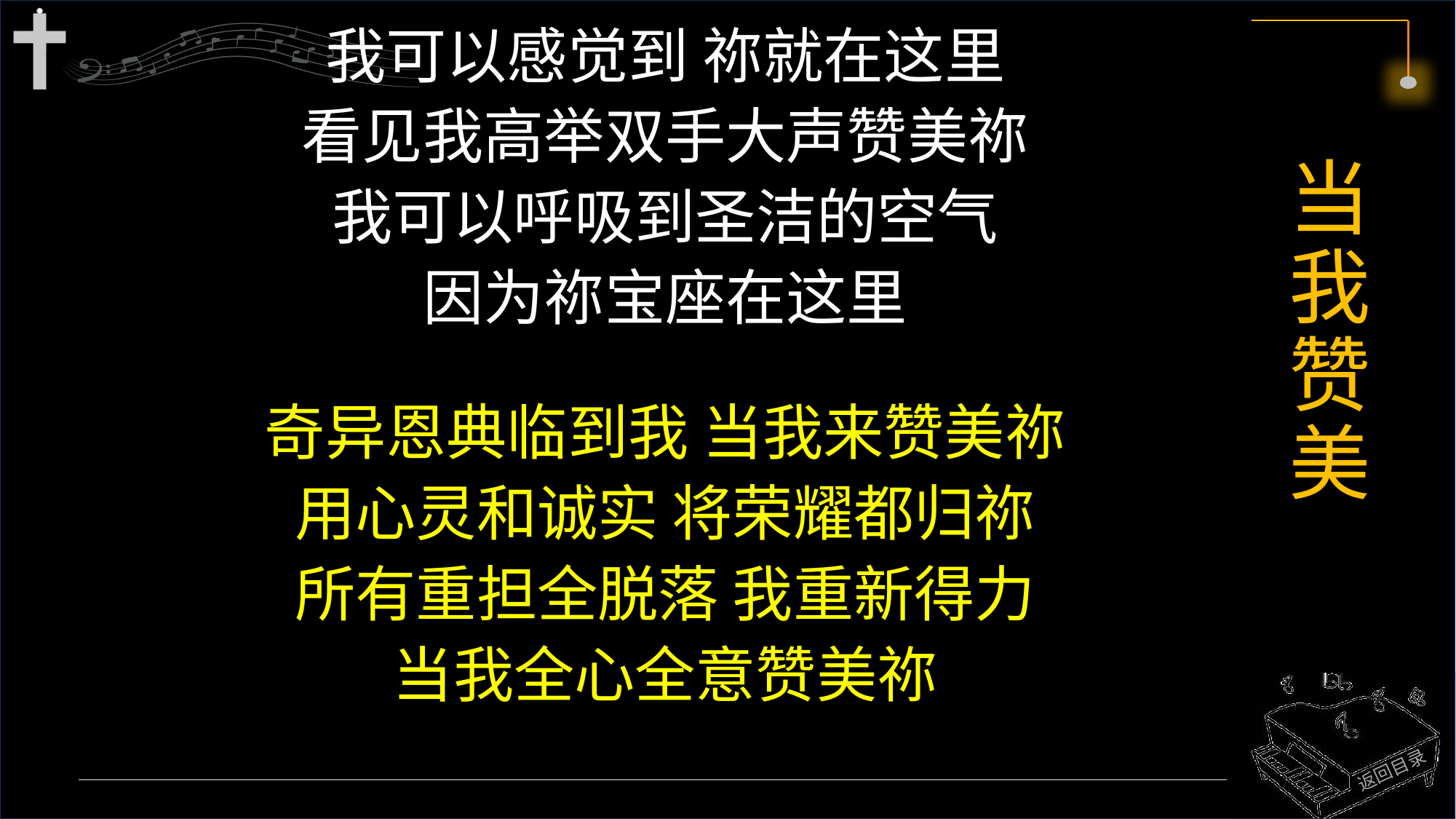

我可以感觉到 祢就在这里
看见我高举双手大声赞美祢
我可以呼吸到圣洁的空气
因为祢宝座在这里

奇异恩典临到我 当我来赞美祢
用心灵和诚实 将荣耀都归祢
所有重担全脱落 我重新得力
当我全心全意赞美祢
# 当我赞美